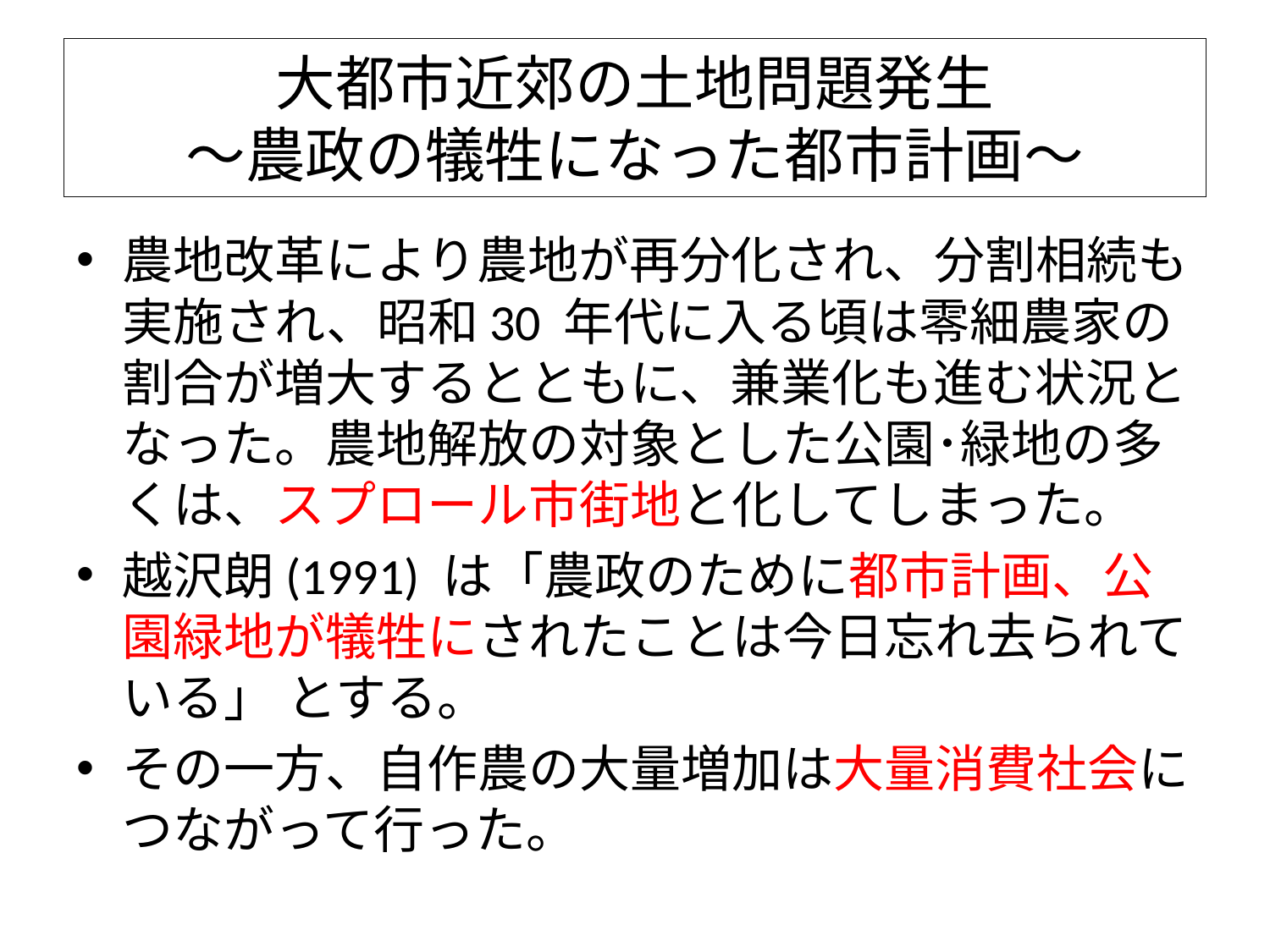

# 大都市近郊の土地問題発生 ～農政の犠牲になった都市計画～
農地改革により農地が再分化され、分割相続も実施され、昭和30 年代に入る頃は零細農家の割合が増大するとともに、兼業化も進む状況となった。農地解放の対象とした公園･緑地の多くは、スプロール市街地と化してしまった。
越沢朗(1991) は「農政のために都市計画、公園緑地が犠牲にされたことは今日忘れ去られている」 とする。
その一方、自作農の大量増加は大量消費社会につながって行った。